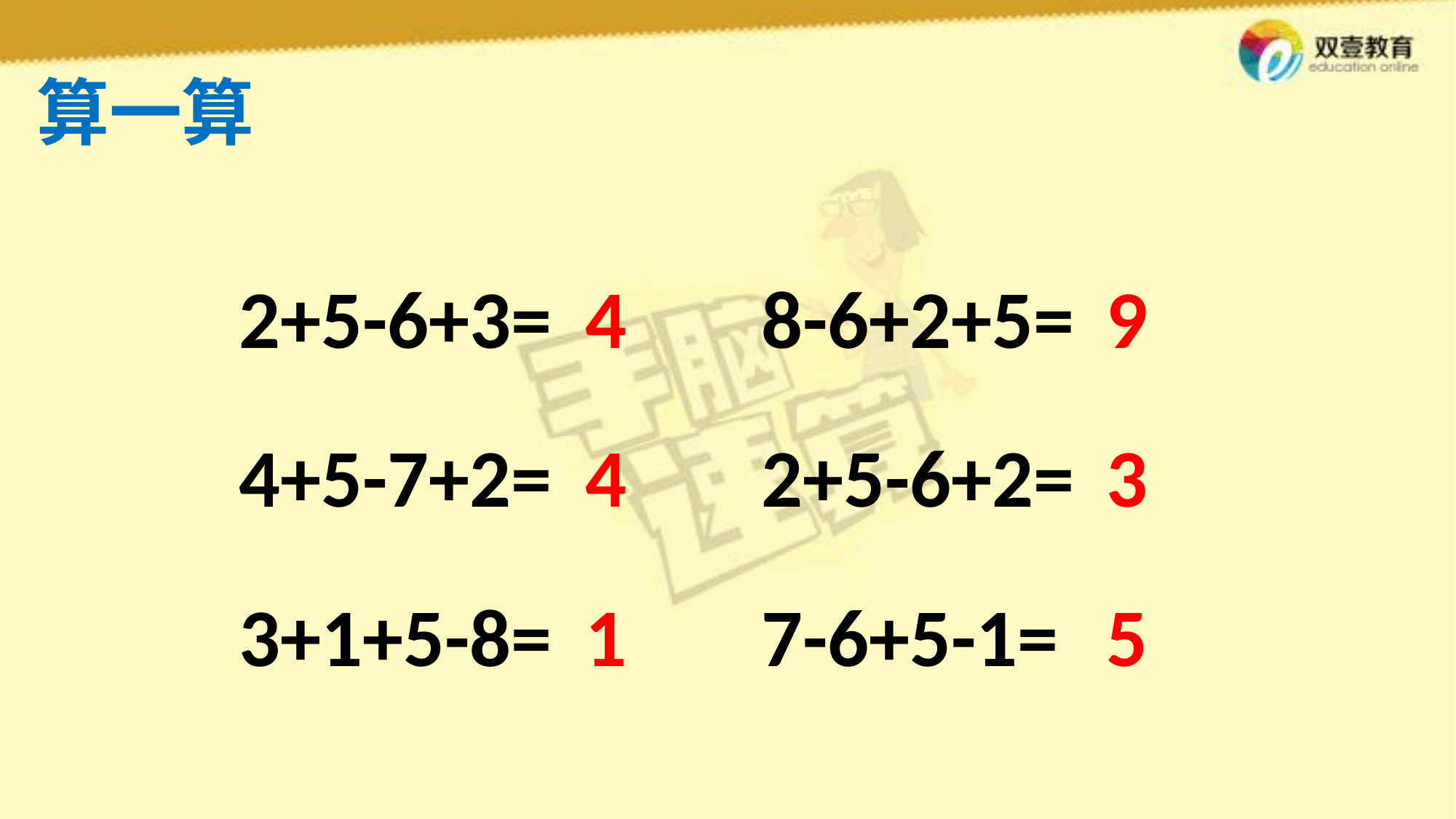

算一算
2+5-6+3=
4
8-6+2+5=
9
4+5-7+2=
4
2+5-6+2=
3
3+1+5-8=
1
7-6+5-1=
5